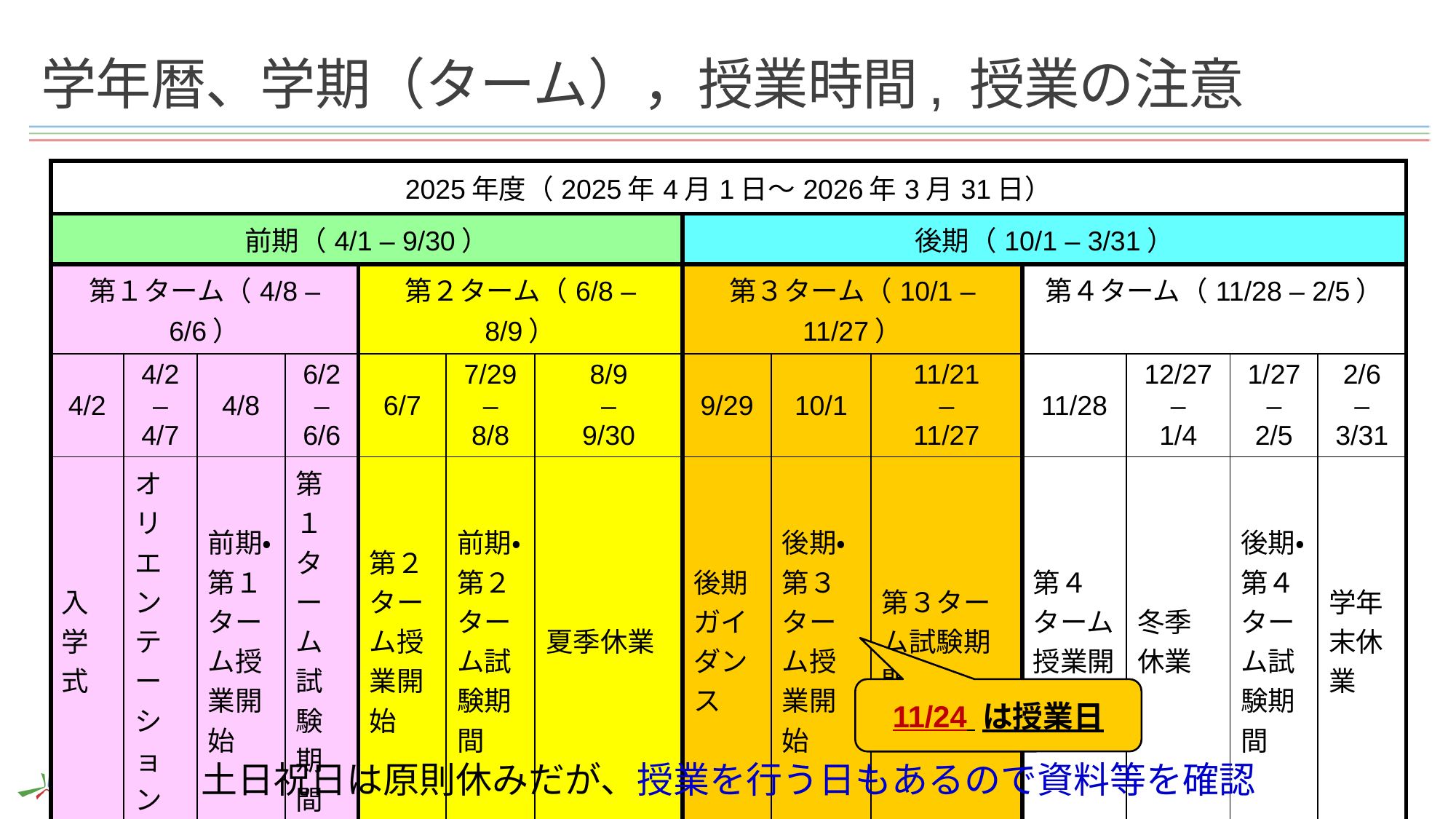

# 学年暦、学期（ターム），授業時間, 授業の注意
| 2025年度（2025年4月1日～2026年3月31日） |  |  |  |  |  |  |  |  |  |  |  |  |  |
| --- | --- | --- | --- | --- | --- | --- | --- | --- | --- | --- | --- | --- | --- |
| 前期（4/1 – 9/30） |  |  |  |  |  |  | 後期（10/1 – 3/31） |  |  |  |  |  |  |
| 第１ターム（4/8 – 6/6） |  |  |  | 第２ターム（6/8 – 8/9） |  |  | 第３ターム（10/1 – 11/27） |  |  | 第４ターム（11/28 – 2/5） |  |  |  |
| 4/2 | 4/2 – 4/7 | 4/8 | 6/2 – 6/6 | 6/7 | 7/29 – 8/8 | 8/9 – 9/30 | 9/29 | 10/1 | 11/21 – 11/27 | 11/28 | 12/27 – 1/4 | 1/27 – 2/5 | 2/6 – 3/31 |
| 入学式 | オリエンテーション | 前期・第１ターム授業開始 | 第１ターム試験期間 | 第２ターム授業開始 | 前期・第２ターム試験期間 | 夏季休業 | 後期ガイダンス | 後期・第３ターム授業開始 | 第３ターム試験期間 | 第４ターム授業開始 | 冬季休業 | 後期・第４ターム試験期間 | 学年末休業 |
11/24 は授業日
土日祝日は原則休みだが、授業を行う日もあるので資料等を確認